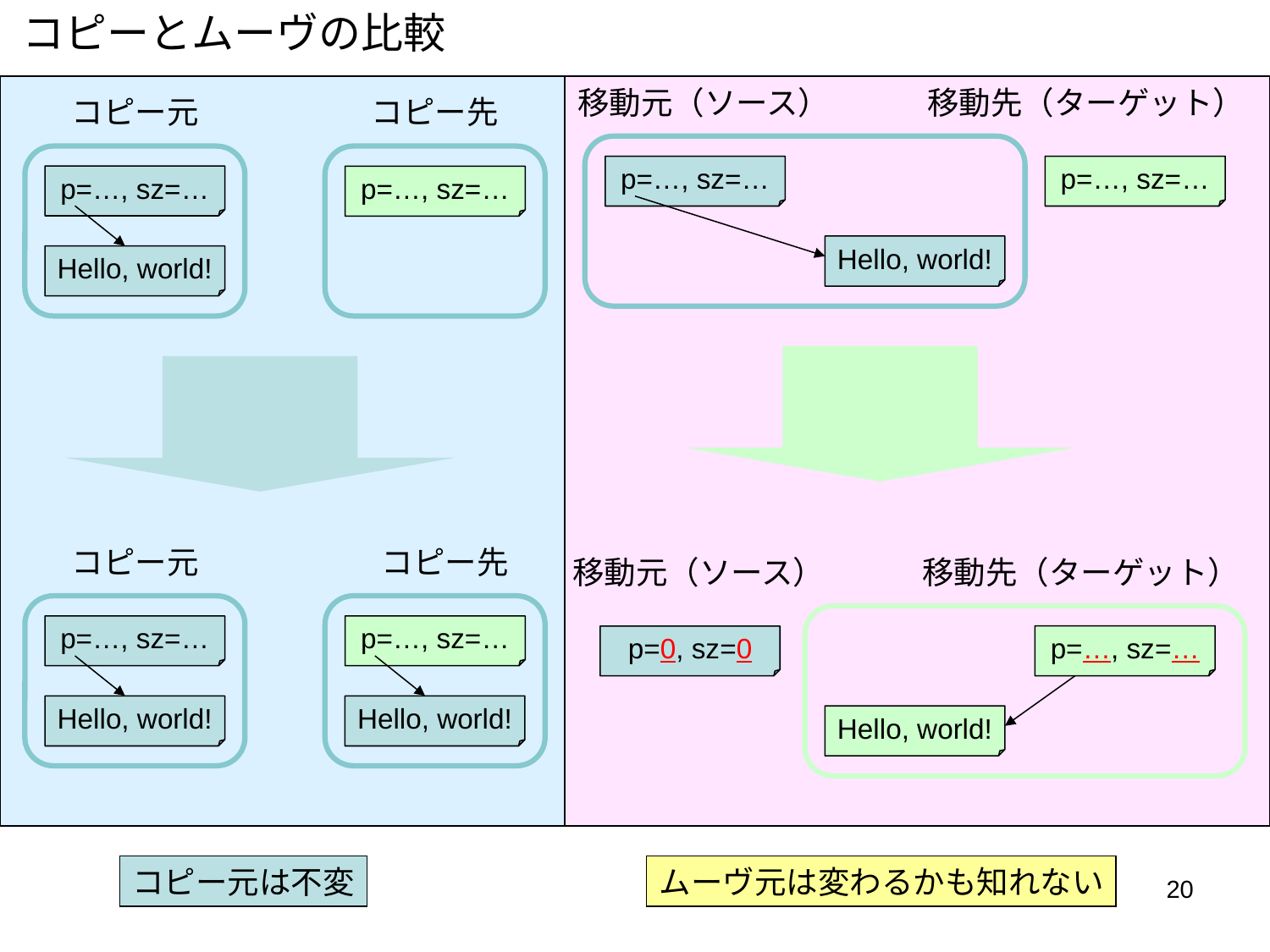

コピーとムーヴの比較

移動元（ソース）
移動先（ターゲット）
コピー元
コピー先

p=…, sz=…
p=…, sz=…
p=…, sz=…
p=…, sz=…

Hello, world!
Hello, world!

コピー元
コピー先
移動元（ソース）
移動先（ターゲット）

p=…, sz=…
p=…, sz=…
p=…, sz=…
p=0, sz=0

Hello, world!
Hello, world!
Hello, world!
コピー元は不変
ムーヴ元は変わるかも知れない
20